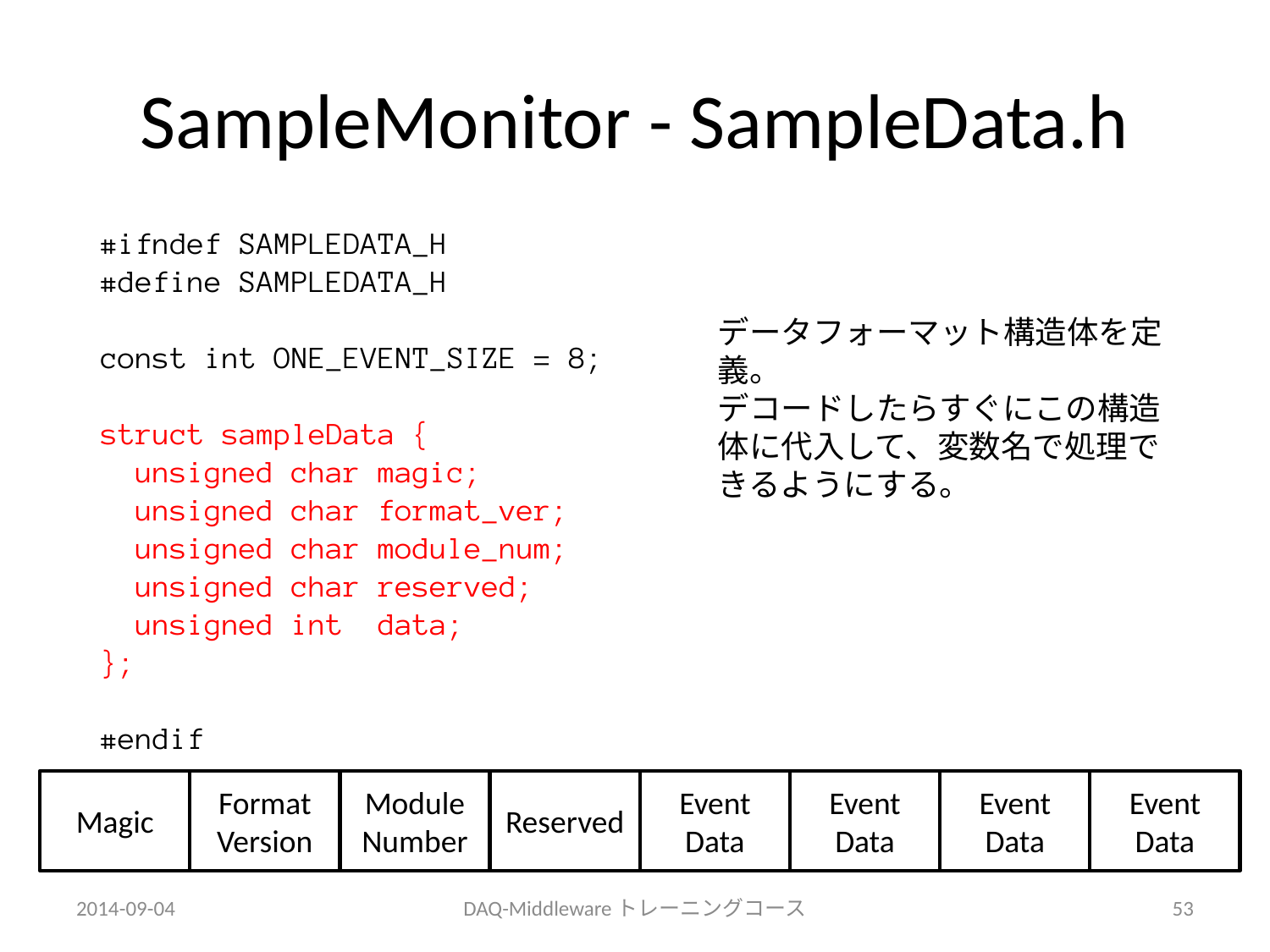

# SampleMonitor - SampleData.h
#ifndef SAMPLEDATA_H
#define SAMPLEDATA_H

const int ONE_EVENT_SIZE = 8;

struct sampleData {
  unsigned char magic;
  unsigned char format_ver;
  unsigned char module_num;
  unsigned char reserved;
  unsigned int  data;
};

#endif

データフォーマット構造体を定義。
デコードしたらすぐにこの構造体に代入して、変数名で処理できるようにする。
Magic
Format
Version
Module
Number
Reserved
Event
Data
Event
Data
Event
Data
Event
Data
2014-09-04
DAQ-Middlewareトレーニングコース
53